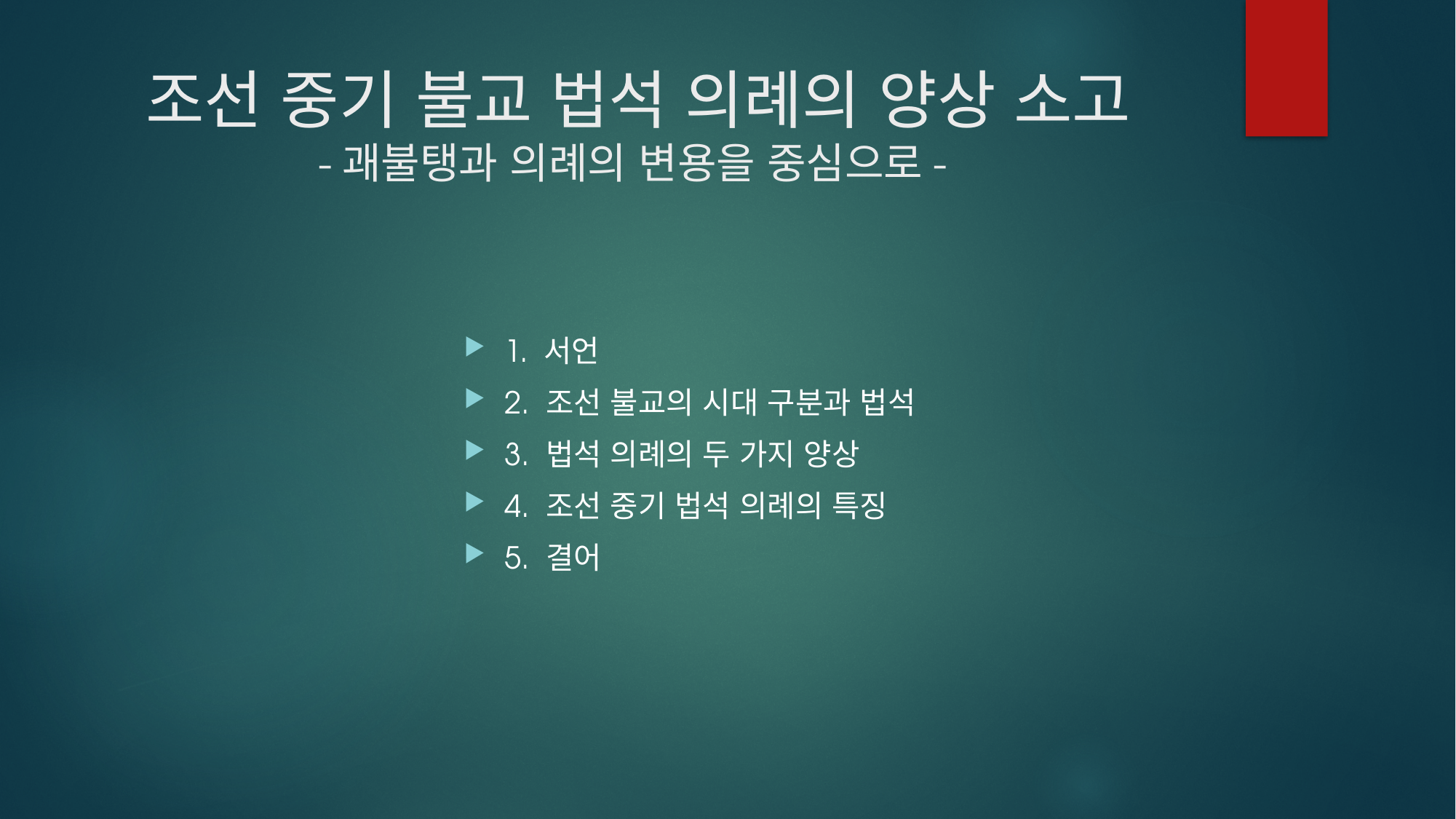

# 조선 중기 불교 법석 의례의 양상 소고 -괘불탱과 의례의 변용을 중심으로-
1. 서언
2. 조선 불교의 시대 구분과 법석
3. 법석 의례의 두 가지 양상
4. 조선 중기 법석 의례의 특징
5. 결어